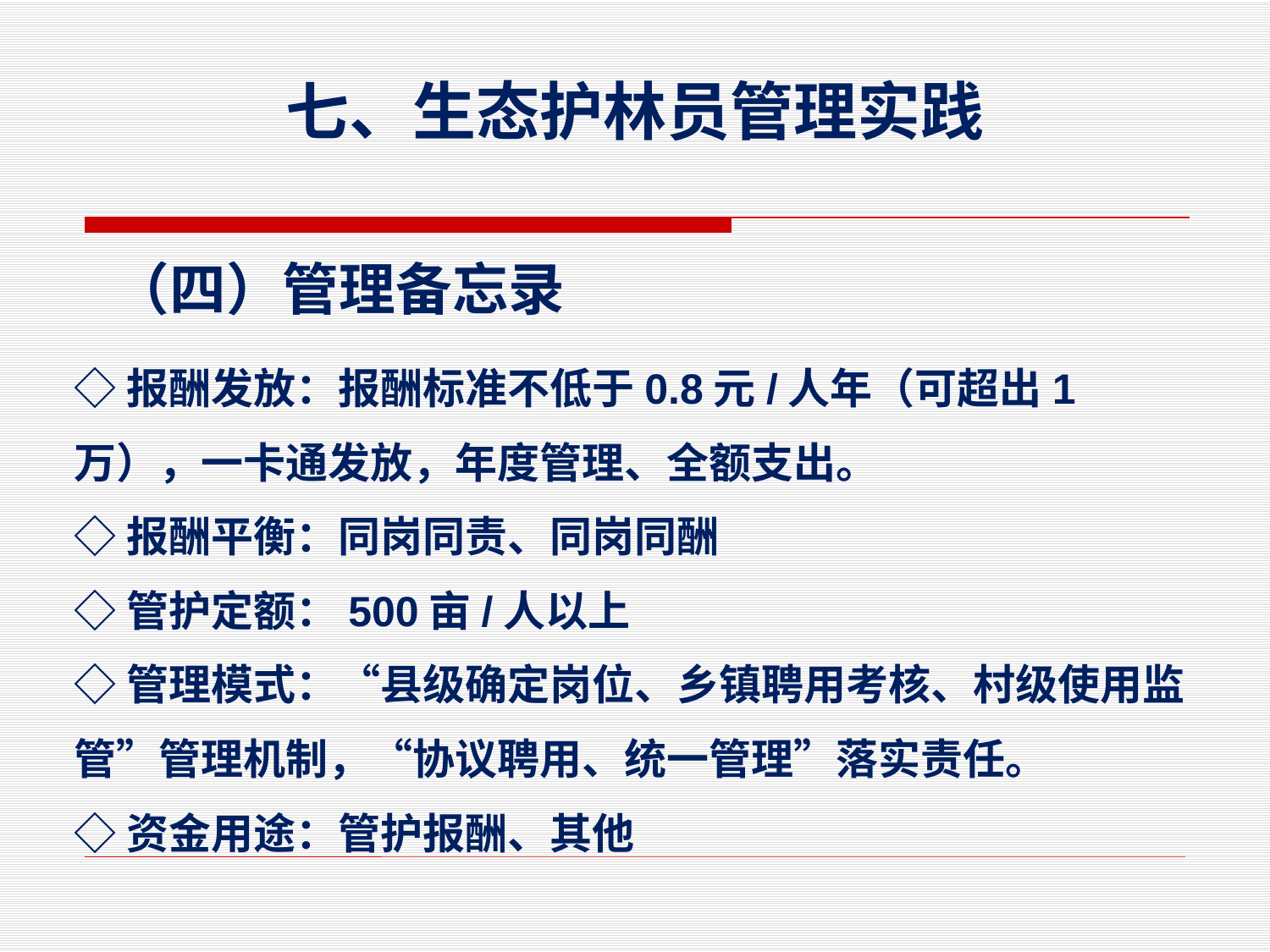

# 七、生态护林员管理实践
  （四）管理备忘录

◇报酬发放：报酬标准不低于0.8元/人年（可超出1万），一卡通发放，年度管理、全额支出。
◇报酬平衡：同岗同责、同岗同酬
◇管护定额：500亩/人以上
◇管理模式：“县级确定岗位、乡镇聘用考核、村级使用监管”管理机制，“协议聘用、统一管理”落实责任。
◇资金用途：管护报酬、其他